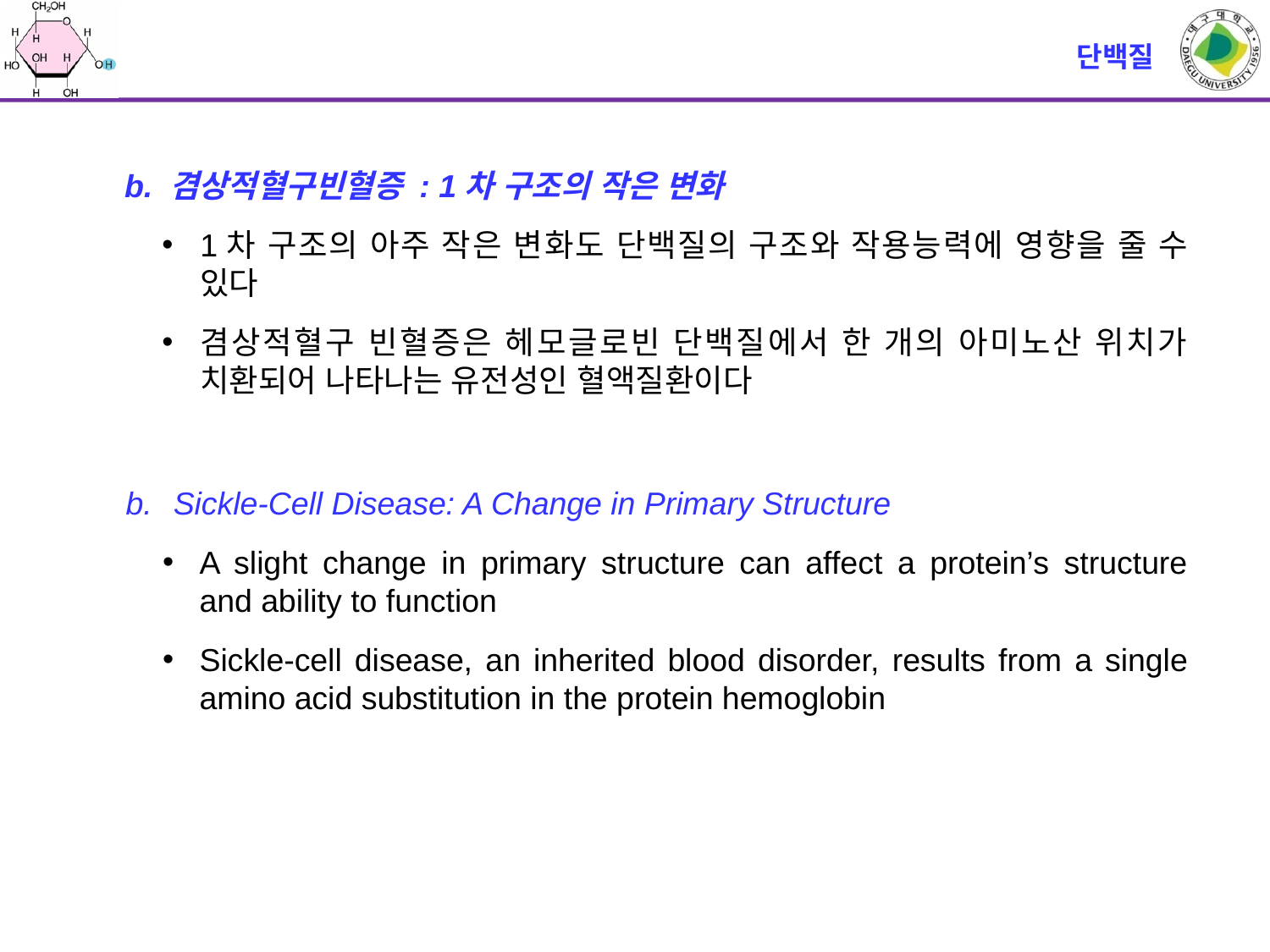

# 단백질
b. 겸상적혈구빈혈증 : 1차 구조의 작은 변화
1차 구조의 아주 작은 변화도 단백질의 구조와 작용능력에 영향을 줄 수 있다
겸상적혈구 빈혈증은 헤모글로빈 단백질에서 한 개의 아미노산 위치가 치환되어 나타나는 유전성인 혈액질환이다

Sickle-Cell Disease: A Change in Primary Structure
A slight change in primary structure can affect a protein’s structure and ability to function
Sickle-cell disease, an inherited blood disorder, results from a single amino acid substitution in the protein hemoglobin